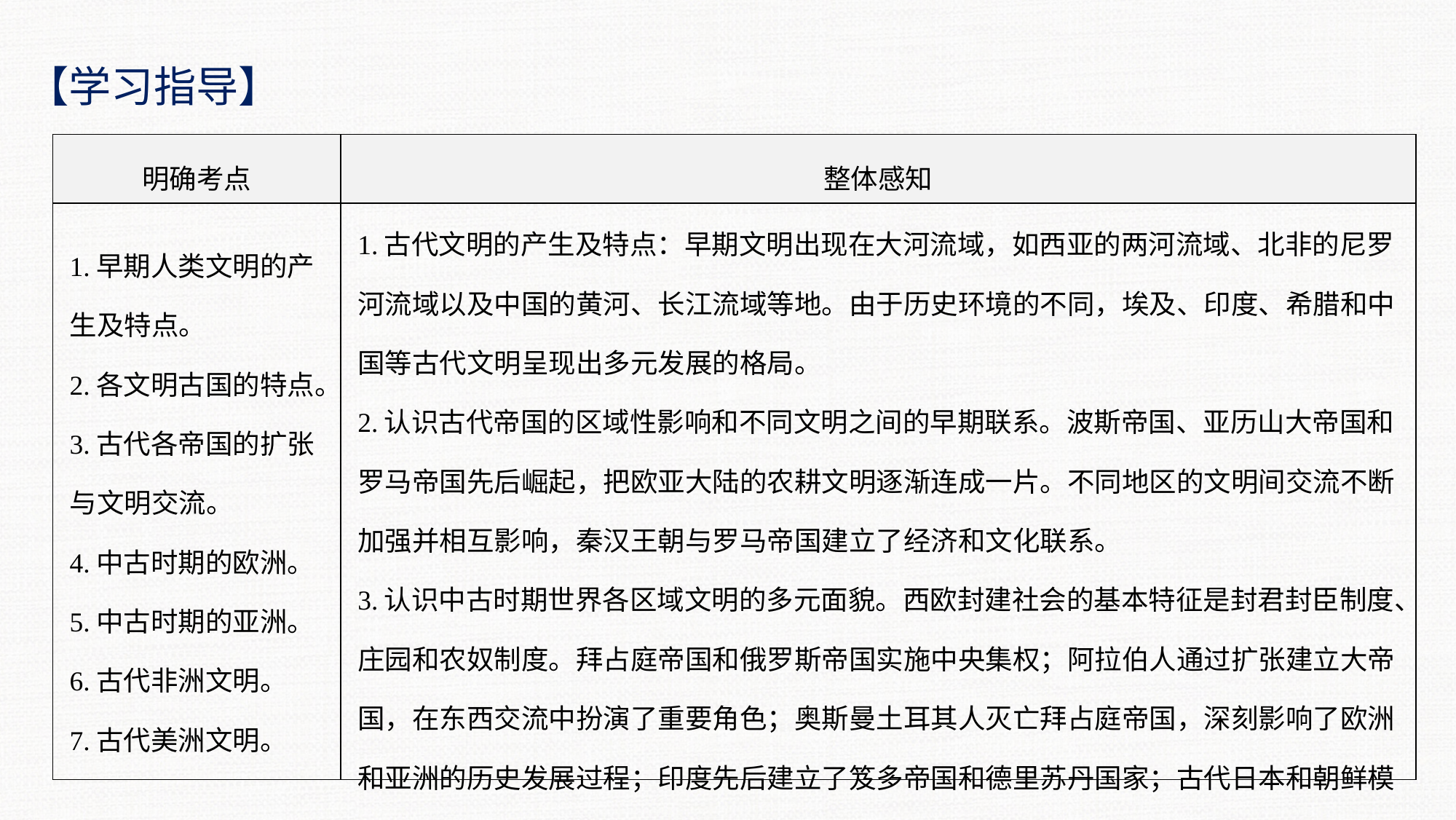

【学习指导】
| 明确考点 | 整体感知 |
| --- | --- |
| 1.早期人类文明的产生及特点。 2.各文明古国的特点。 3.古代各帝国的扩张与文明交流。 4.中古时期的欧洲。 5.中古时期的亚洲。 6.古代非洲文明。 7.古代美洲文明。 | 1.古代文明的产生及特点：早期文明出现在大河流域，如西亚的两河流域、北非的尼罗河流域以及中国的黄河、长江流域等地。由于历史环境的不同，埃及、印度、希腊和中国等古代文明呈现出多元发展的格局。 2.认识古代帝国的区域性影响和不同文明之间的早期联系。波斯帝国、亚历山大帝国和罗马帝国先后崛起，把欧亚大陆的农耕文明逐渐连成一片。不同地区的文明间交流不断加强并相互影响，秦汉王朝与罗马帝国建立了经济和文化联系。 3.认识中古时期世界各区域文明的多元面貌。西欧封建社会的基本特征是封君封臣制度、庄园和农奴制度。拜占庭帝国和俄罗斯帝国实施中央集权；阿拉伯人通过扩张建立大帝国，在东西交流中扮演了重要角色；奥斯曼土耳其人灭亡拜占庭帝国，深刻影响了欧洲和亚洲的历史发展过程；印度先后建立了笈多帝国和德里苏丹国家；古代日本和朝鲜模仿中国建立中央集权制度；玛雅文明展示了美洲人民的强大创造力。 |